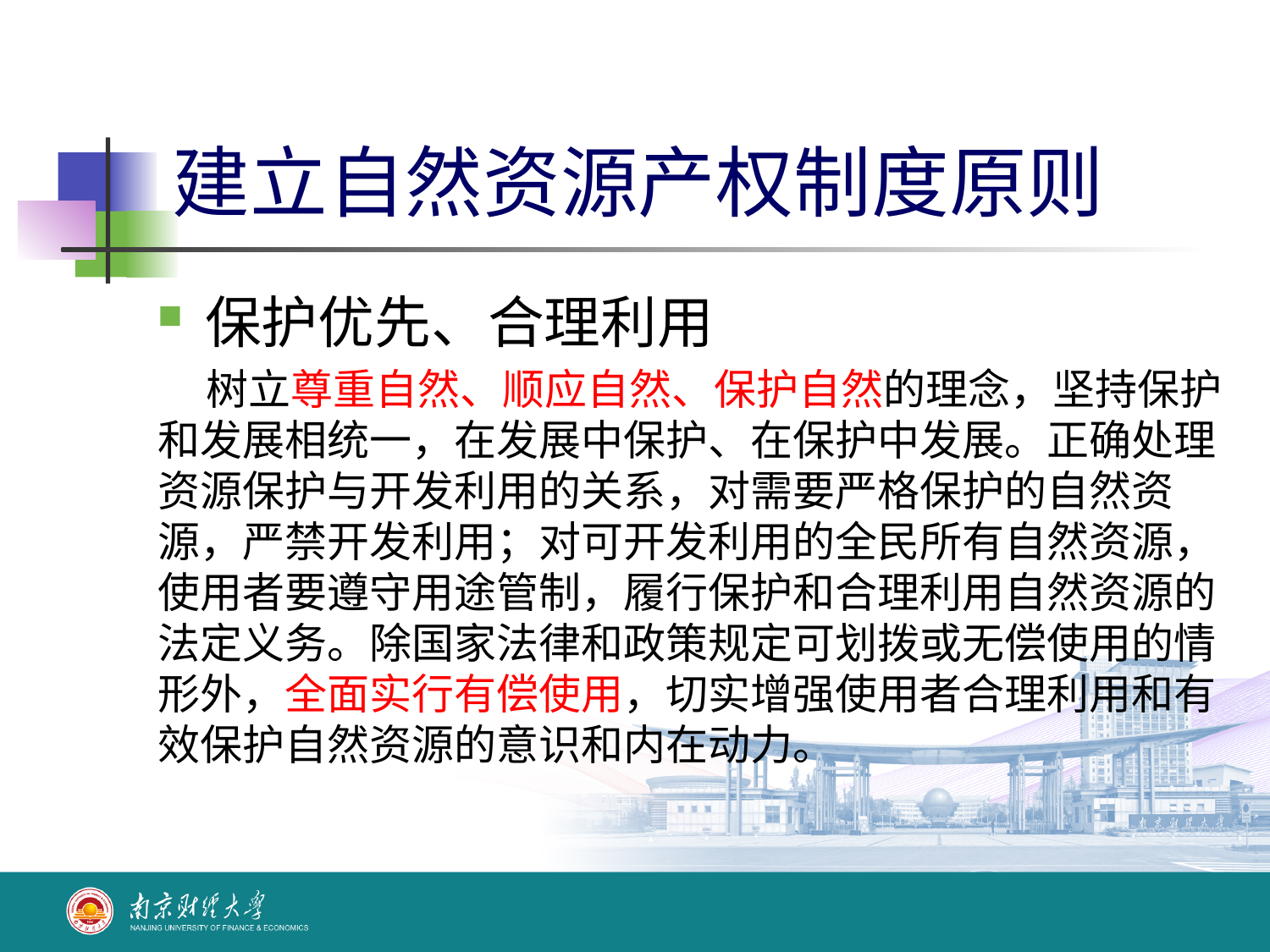

# 建立自然资源产权制度原则
保护优先、合理利用
    树立尊重自然、顺应自然、保护自然的理念，坚持保护和发展相统一，在发展中保护、在保护中发展。正确处理资源保护与开发利用的关系，对需要严格保护的自然资源，严禁开发利用；对可开发利用的全民所有自然资源，使用者要遵守用途管制，履行保护和合理利用自然资源的法定义务。除国家法律和政策规定可划拨或无偿使用的情形外，全面实行有偿使用，切实增强使用者合理利用和有效保护自然资源的意识和内在动力。